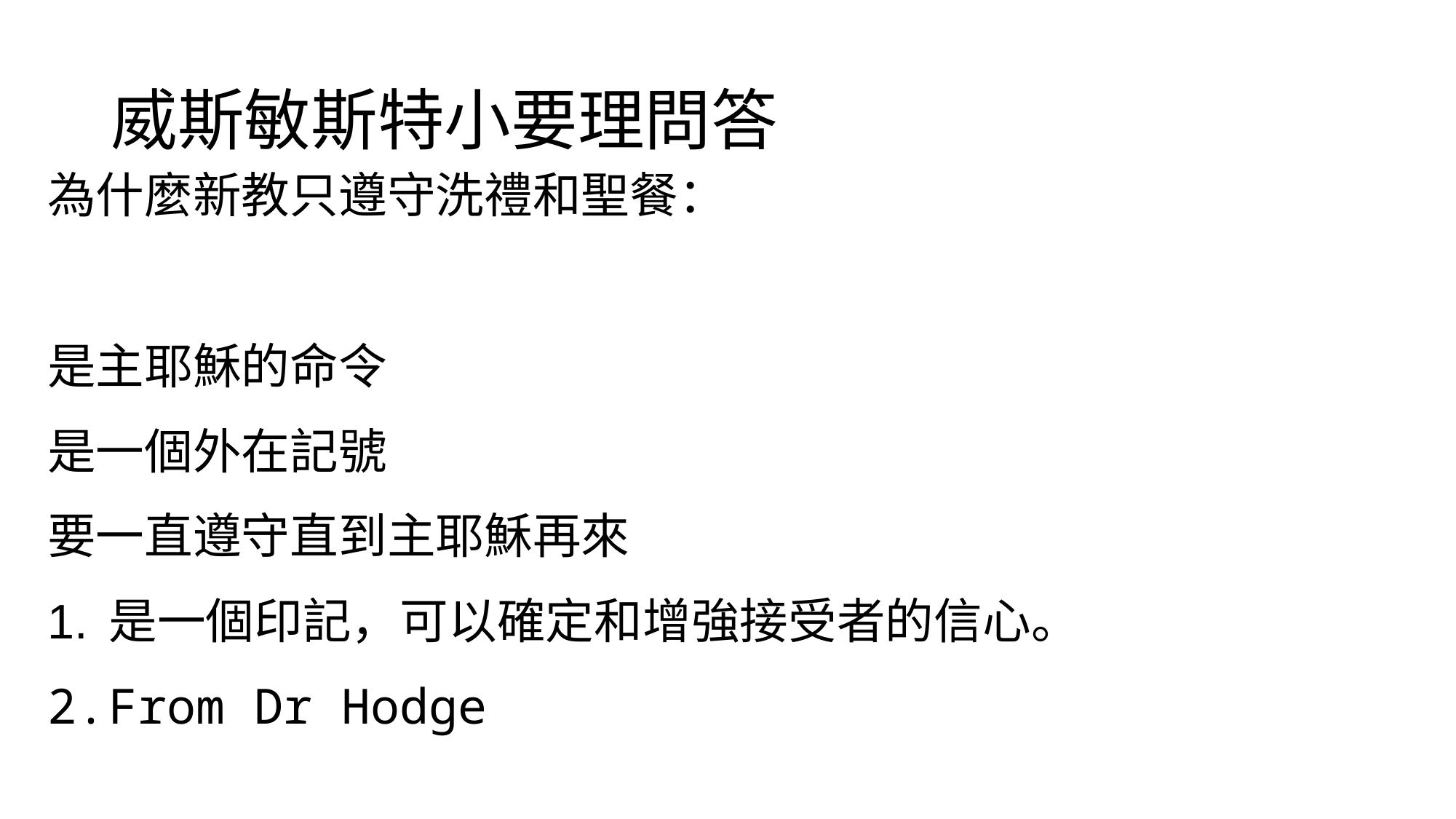

# 威斯敏斯特小要理問答
為什麼新教只遵守洗禮和聖餐：

是主耶穌的命令
是一個外在記號
要一直遵守直到主耶穌再來
是一個印記，可以確定和增強接受者的信心。
From Dr Hodge